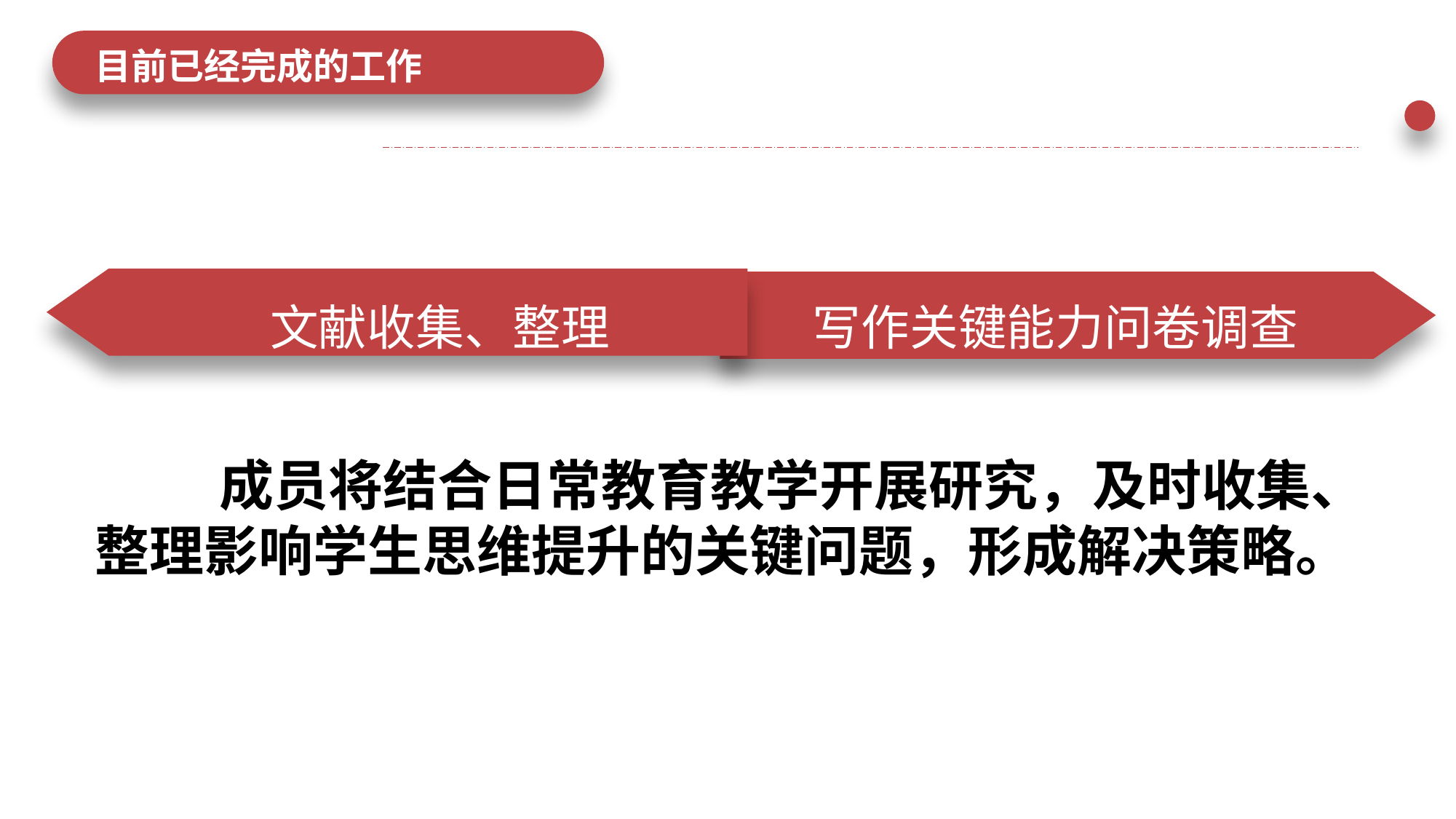

目前已经完成的工作

文献收集、整理
写作关键能力问卷调查

         成员将结合日常教育教学开展研究，及时收集、整理影响学生思维提升的关键问题，形成解决策略。